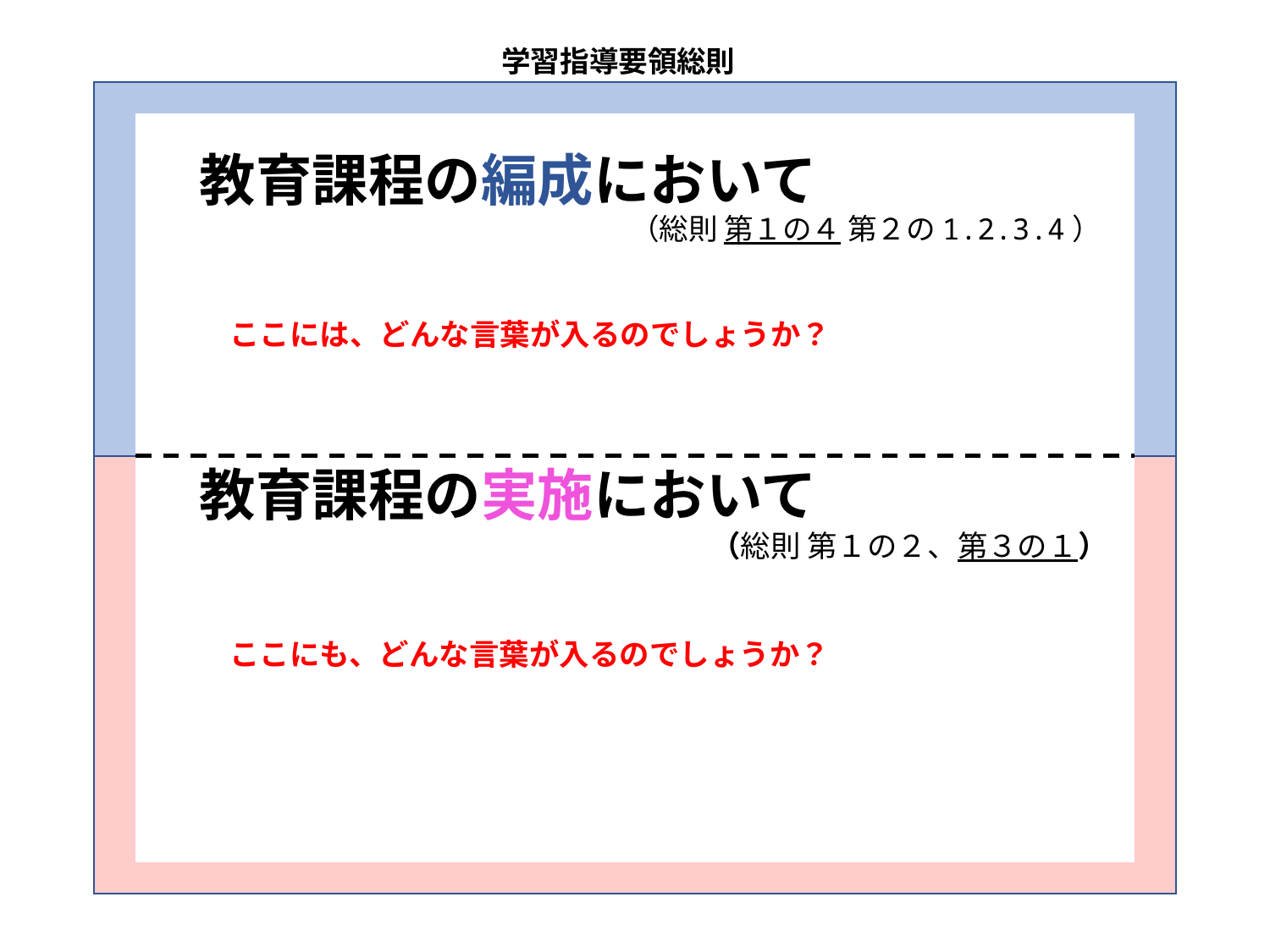

学習指導要領総則

教育課程の編成において

　ここには、どんな言葉が入るのでしょうか？

教育課程の実施において
　　　　　　　　　　　　　　　　　（総則 第１の２、第３の１）

　ここにも、どんな言葉が入るのでしょうか？

（総則 第１の４ 第２の1.2.3.4）